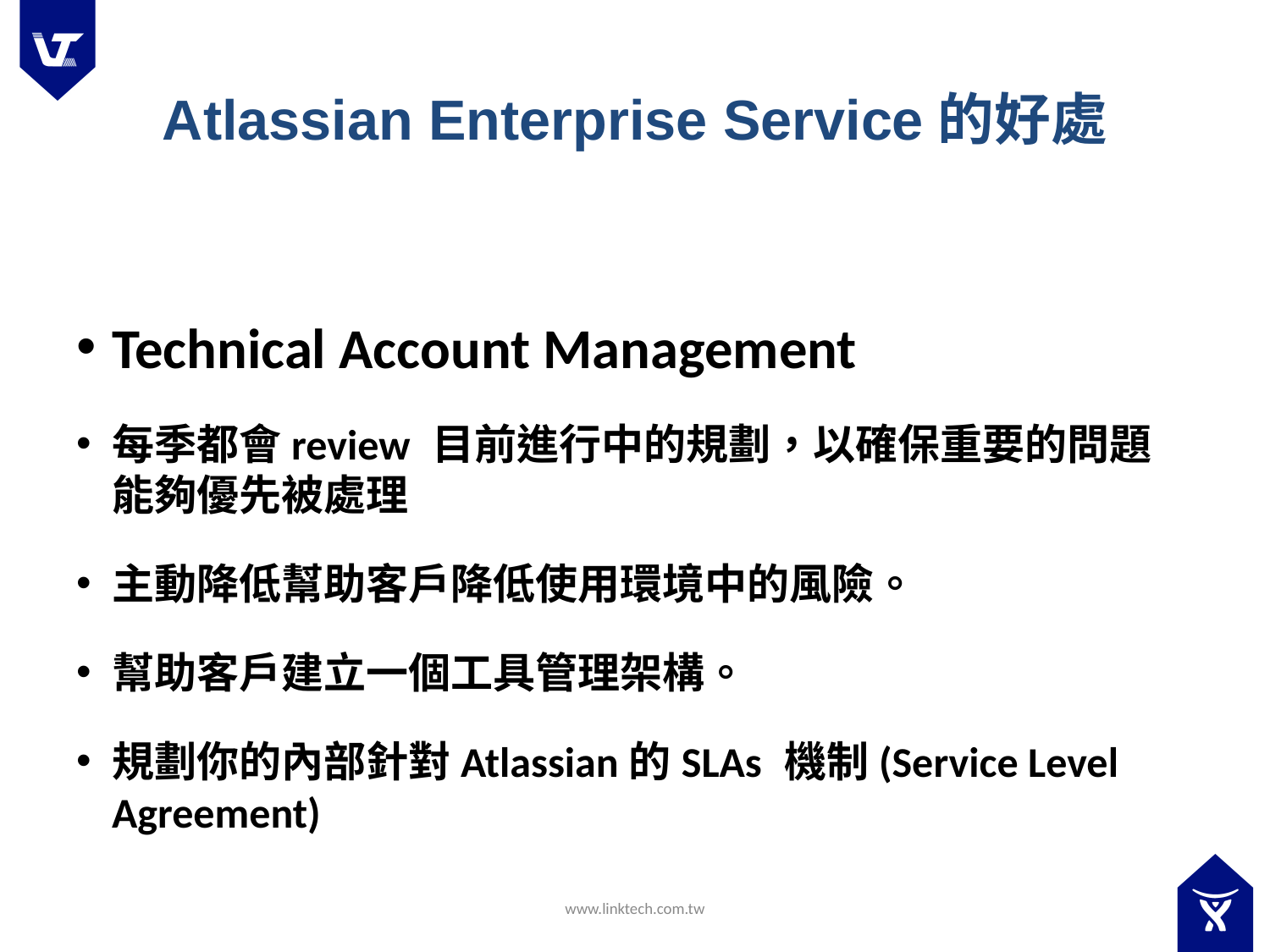

# Atlassian Enterprise Service的好處

Technical Account Management

每季都會review 目前進行中的規劃，以確保重要的問題能夠優先被處理

主動降低幫助客戶降低使用環境中的風險。

幫助客戶建立一個工具管理架構。

規劃你的內部針對Atlassian的SLAs 機制(Service Level Agreement)

www.linktech.com.tw